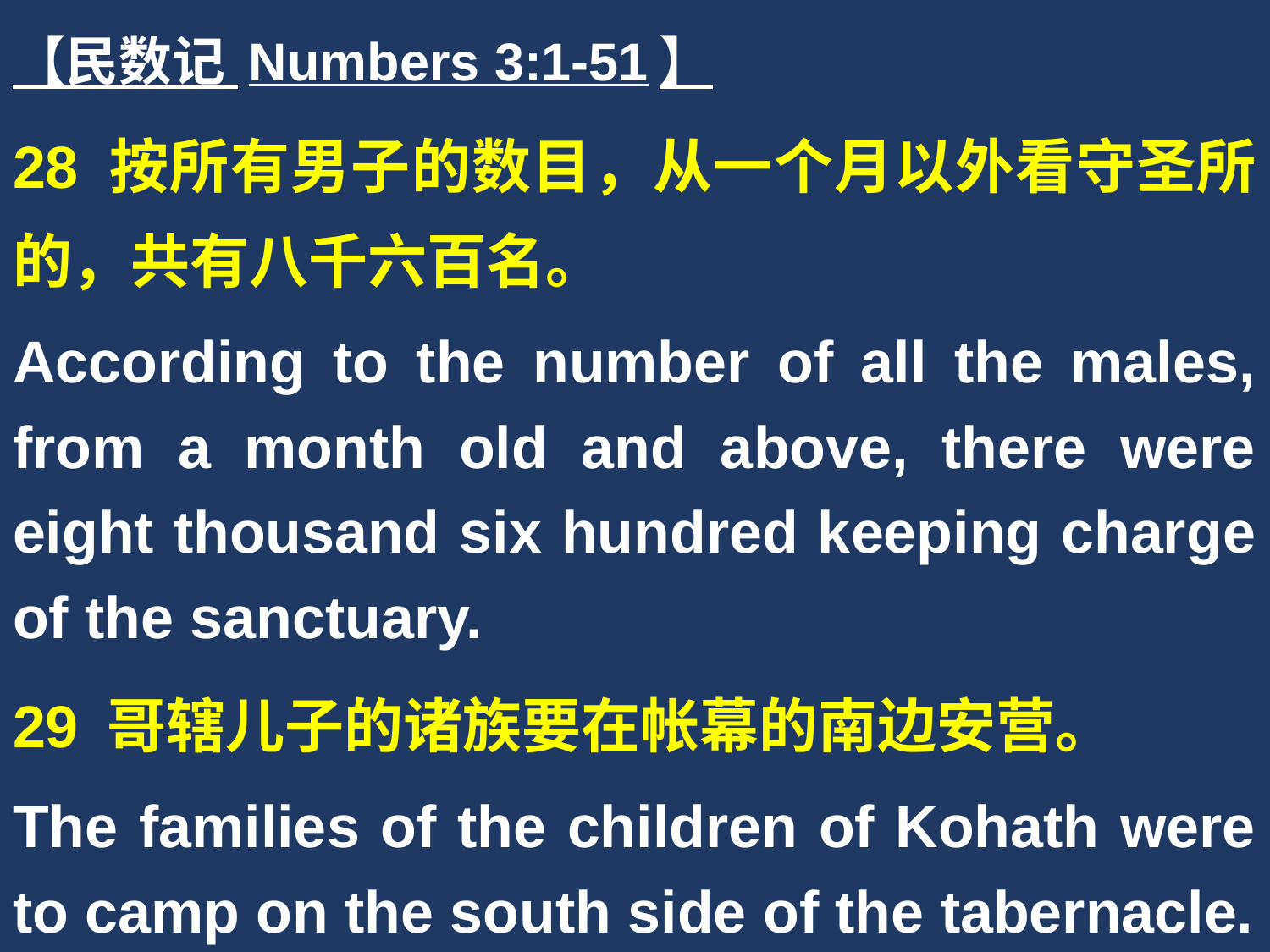

【民数记 Numbers 3:1-51】
28 按所有男子的数目，从一个月以外看守圣所的，共有八千六百名。
According to the number of all the males, from a month old and above, there were eight thousand six hundred keeping charge of the sanctuary.
29 哥辖儿子的诸族要在帐幕的南边安营。
The families of the children of Kohath were to camp on the south side of the tabernacle.